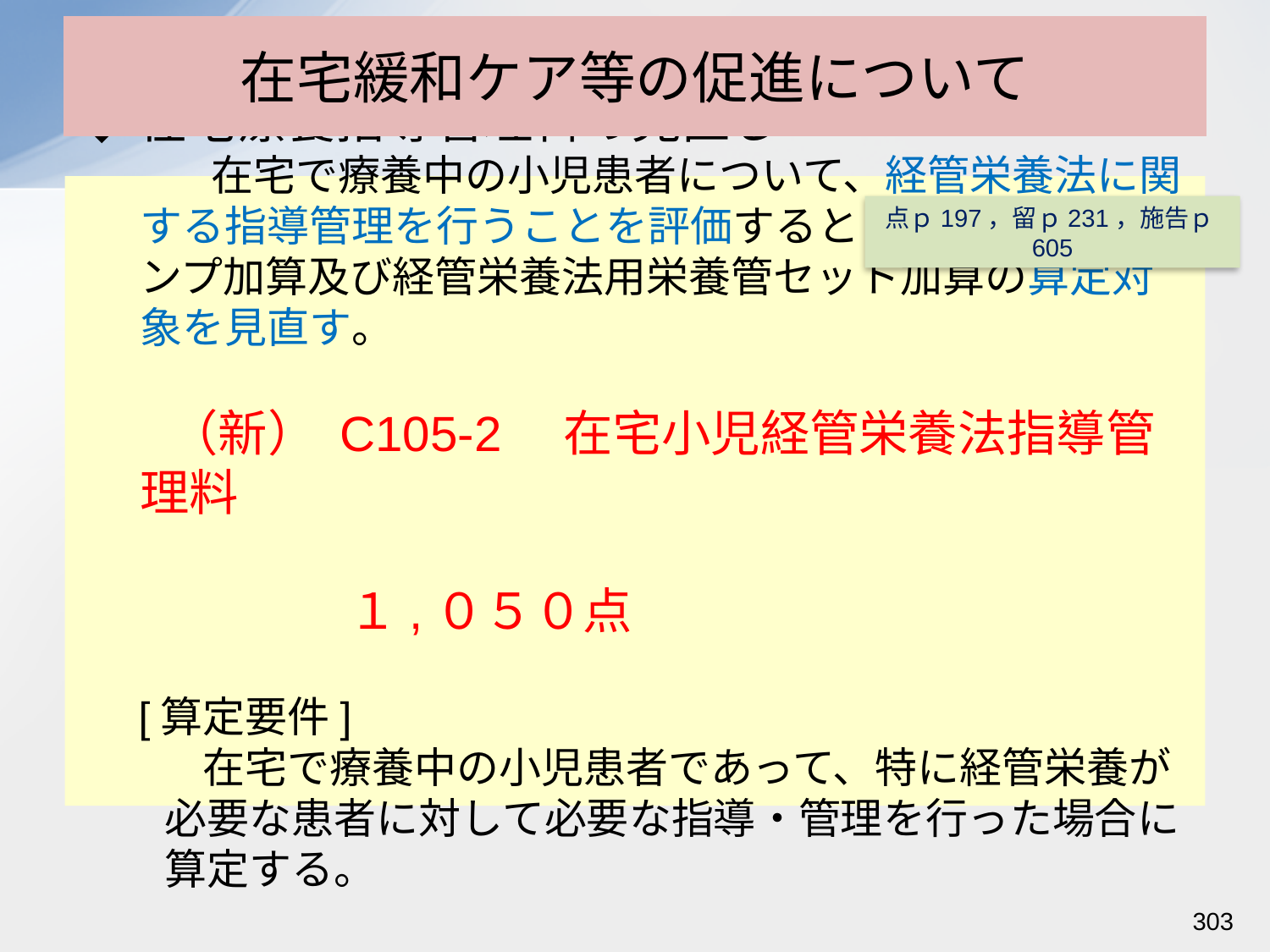

# 在宅緩和ケア等の促進について
◆在宅療養指導管理料の見直し
　　在宅で療養中の小児患者について、経管栄養法に関する指導管理を行うことを評価するとともに、注入ポンプ加算及び経管栄養法用栄養管セット加算の算定対象を見直す。

　（新） C105-2　在宅小児経管栄養法指導管理料
　　　　　　　　　　　　　　　　　　　　　　　　　 １,０５０点

[算定要件]
在宅で療養中の小児患者であって、特に経管栄養が必要な患者に対して必要な指導・管理を行った場合に算定する。
点ｐ197，留ｐ231，施告ｐ605
303